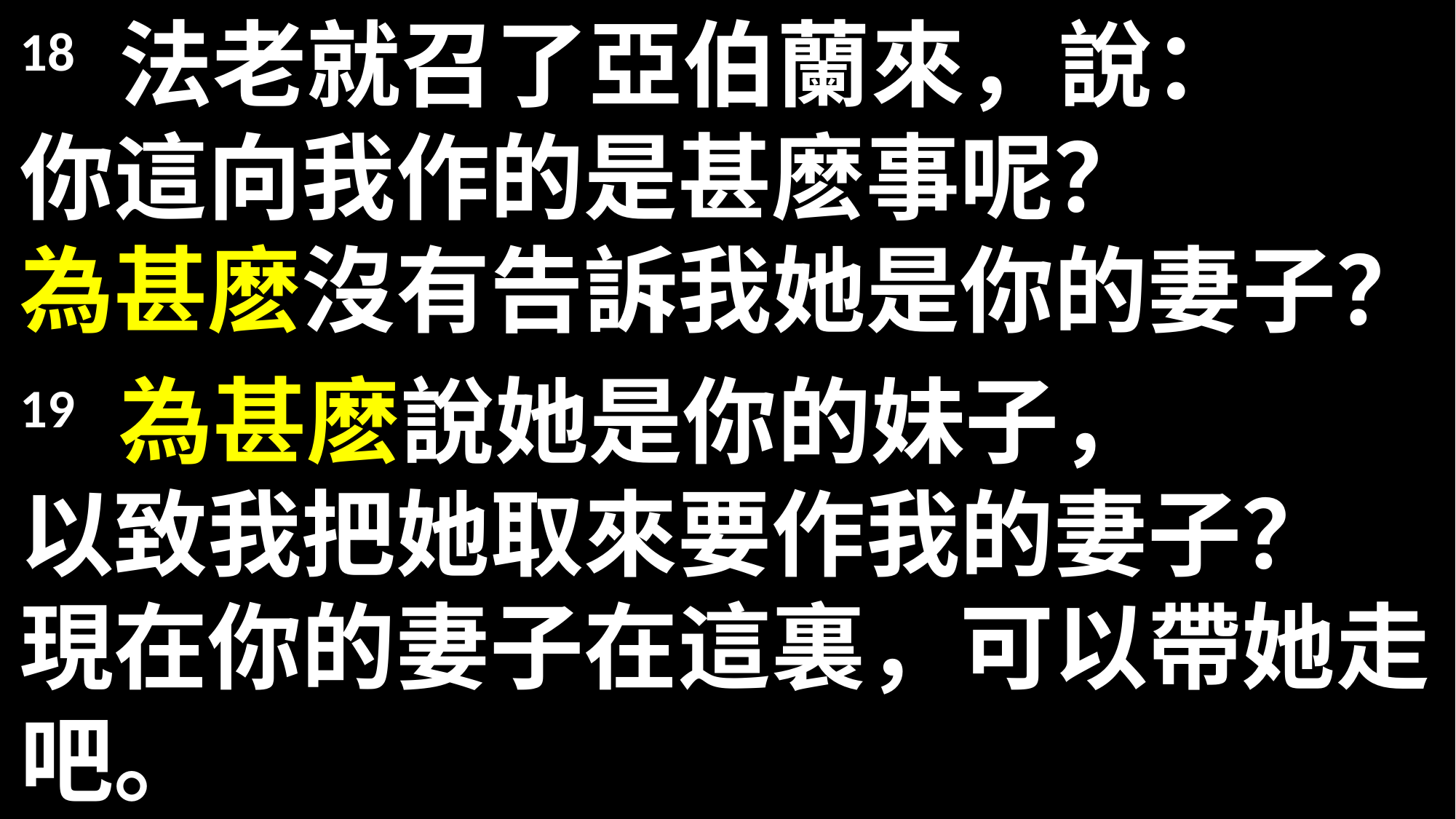

18 法老就召了亞伯蘭來，說：
你這向我作的是甚麽事呢？
為甚麽沒有告訴我她是你的妻子？
19 為甚麽說她是你的妹子，
以致我把她取來要作我的妻子？
現在你的妻子在這裏，可以帶她走吧。